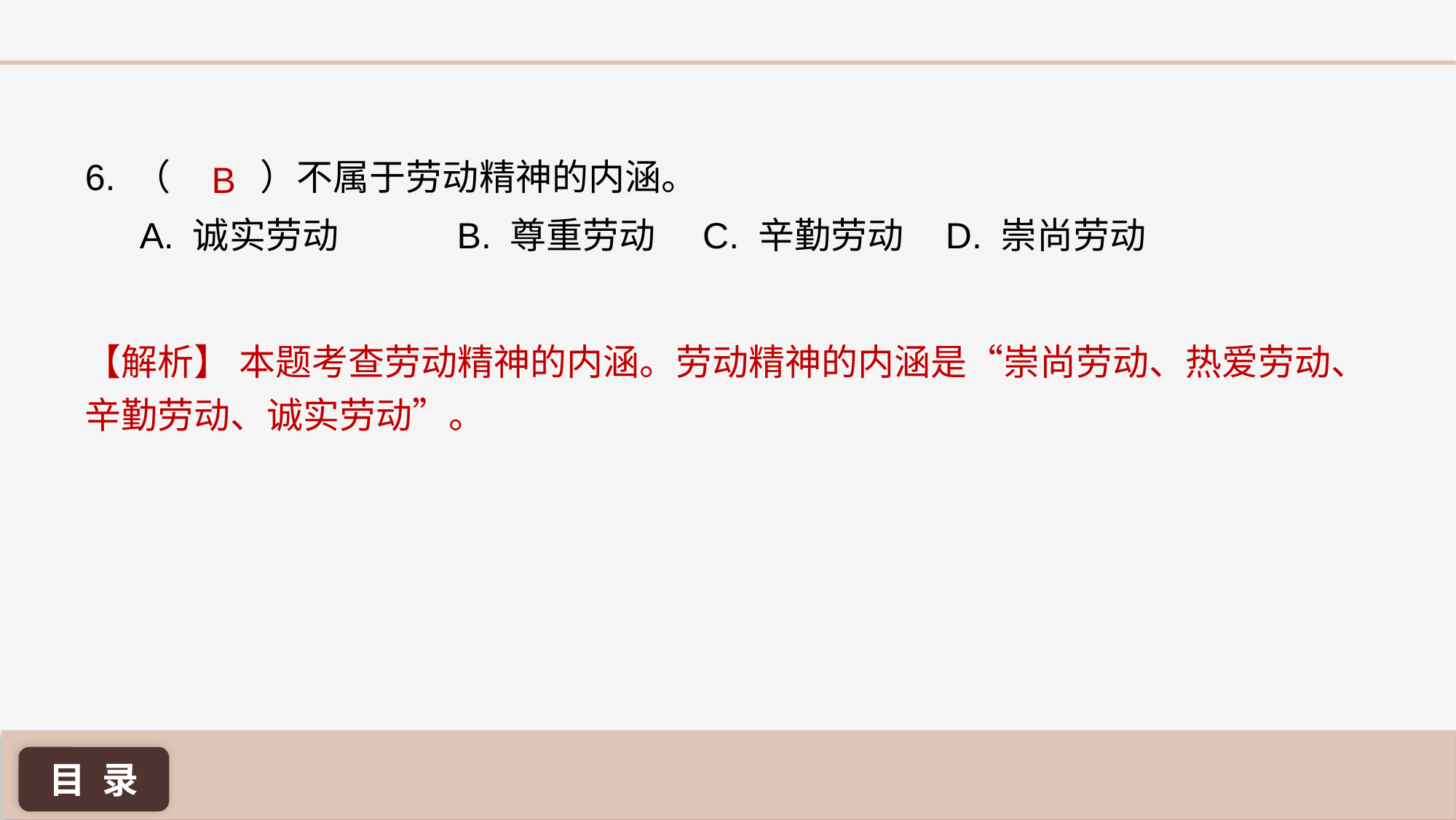

B
6. （           ）不属于劳动精神的内涵。
A. 诚实劳动	           B. 尊重劳动	 C. 辛勤劳动	    D. 崇尚劳动
【解析】 本题考查劳动精神的内涵。劳动精神的内涵是“崇尚劳动、热爱劳动、辛勤劳动、诚实劳动”。